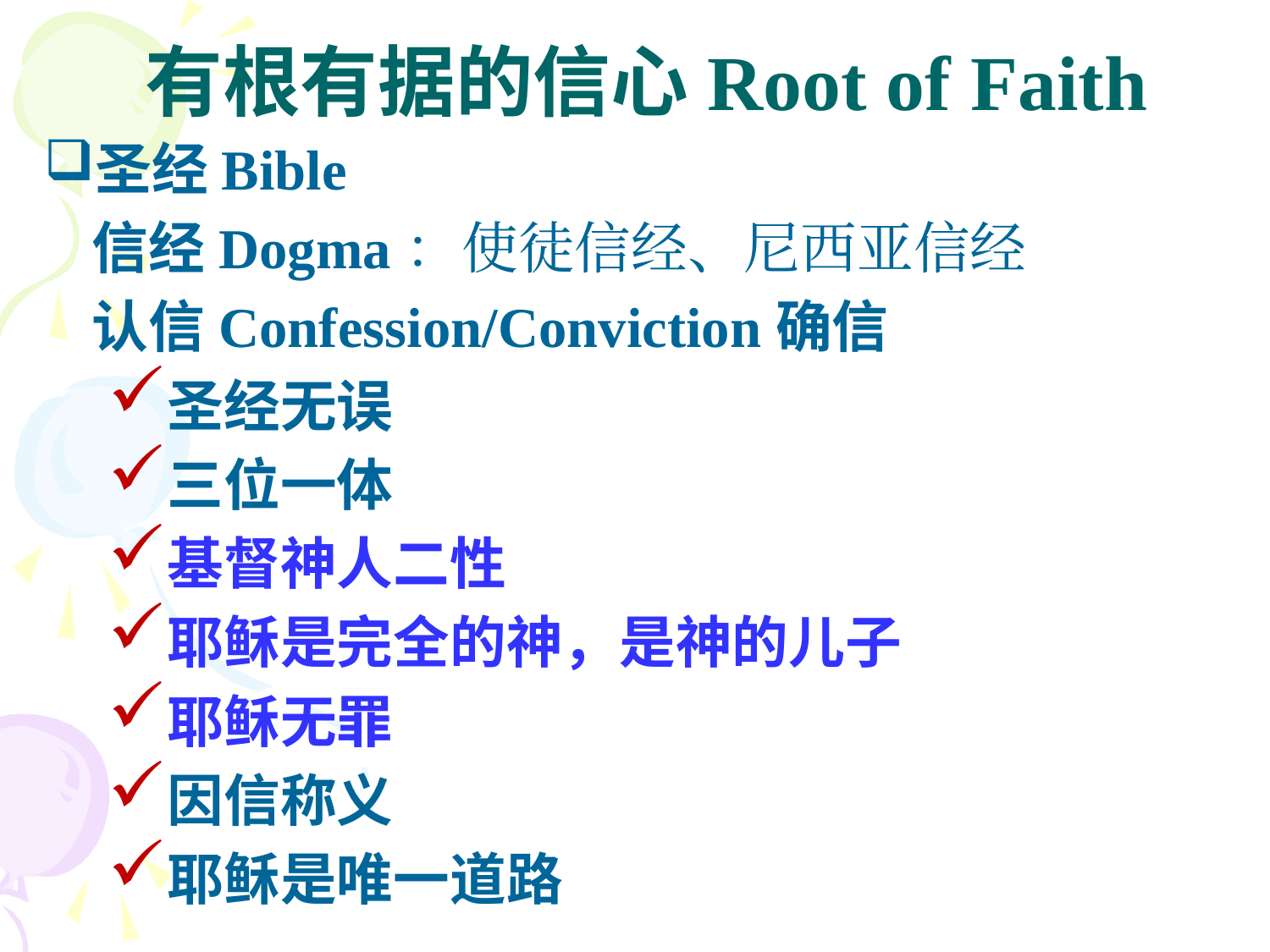

# 有根有据的信心Root of Faith
圣经Bible
	信经Dogma：使徒信经、尼西亚信经
	认信Confession/Conviction确信
圣经无误
三位一体
基督神人二性
耶稣是完全的神，是神的儿子
耶稣无罪
因信称义
耶稣是唯一道路